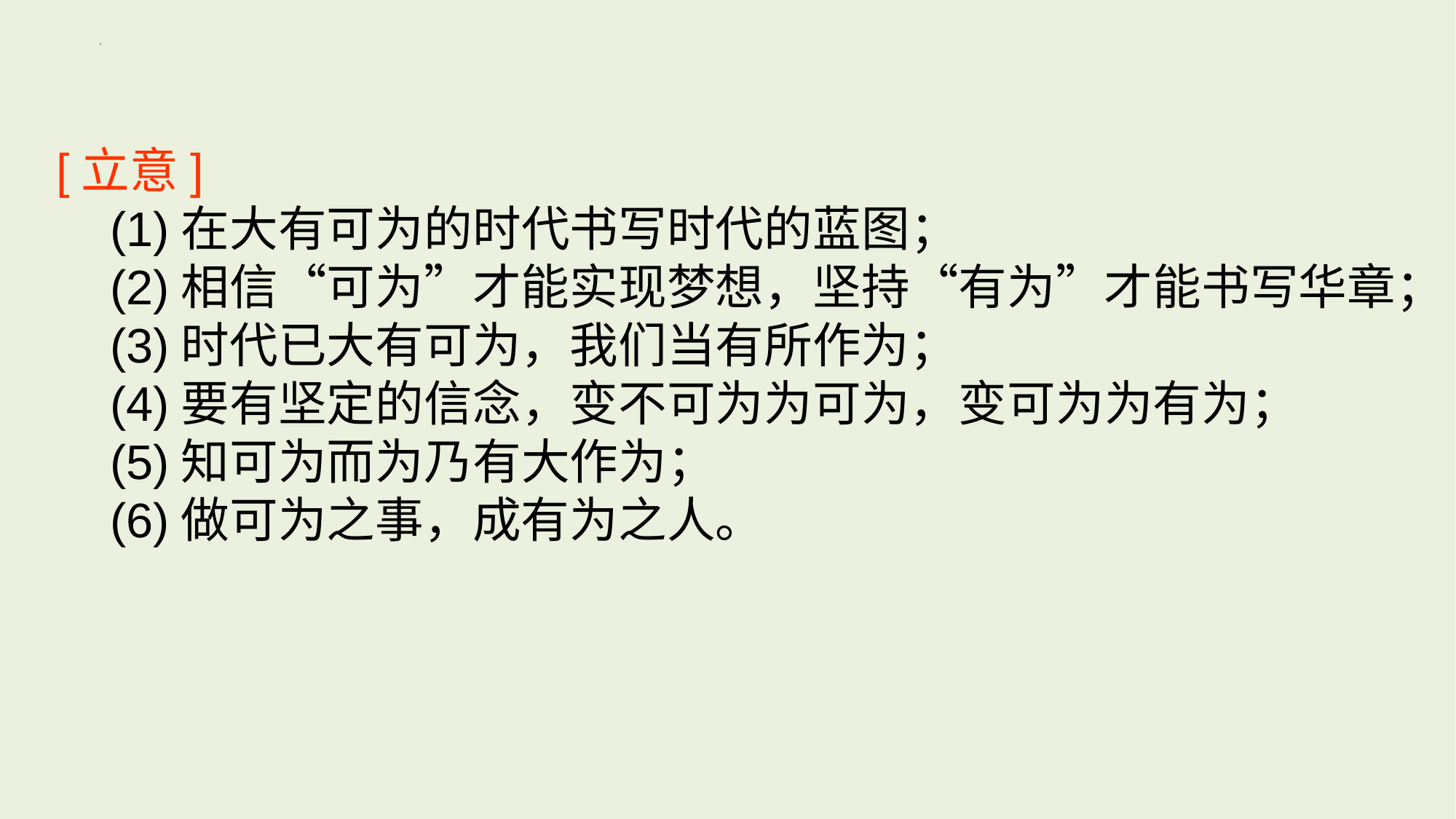

[立意]
    (1)在大有可为的时代书写时代的蓝图；
    (2)相信“可为”才能实现梦想，坚持“有为”才能书写华章；
    (3)时代已大有可为，我们当有所作为；
    (4)要有坚定的信念，变不可为为可为，变可为为有为；
    (5)知可为而为乃有大作为；
    (6)做可为之事，成有为之人。